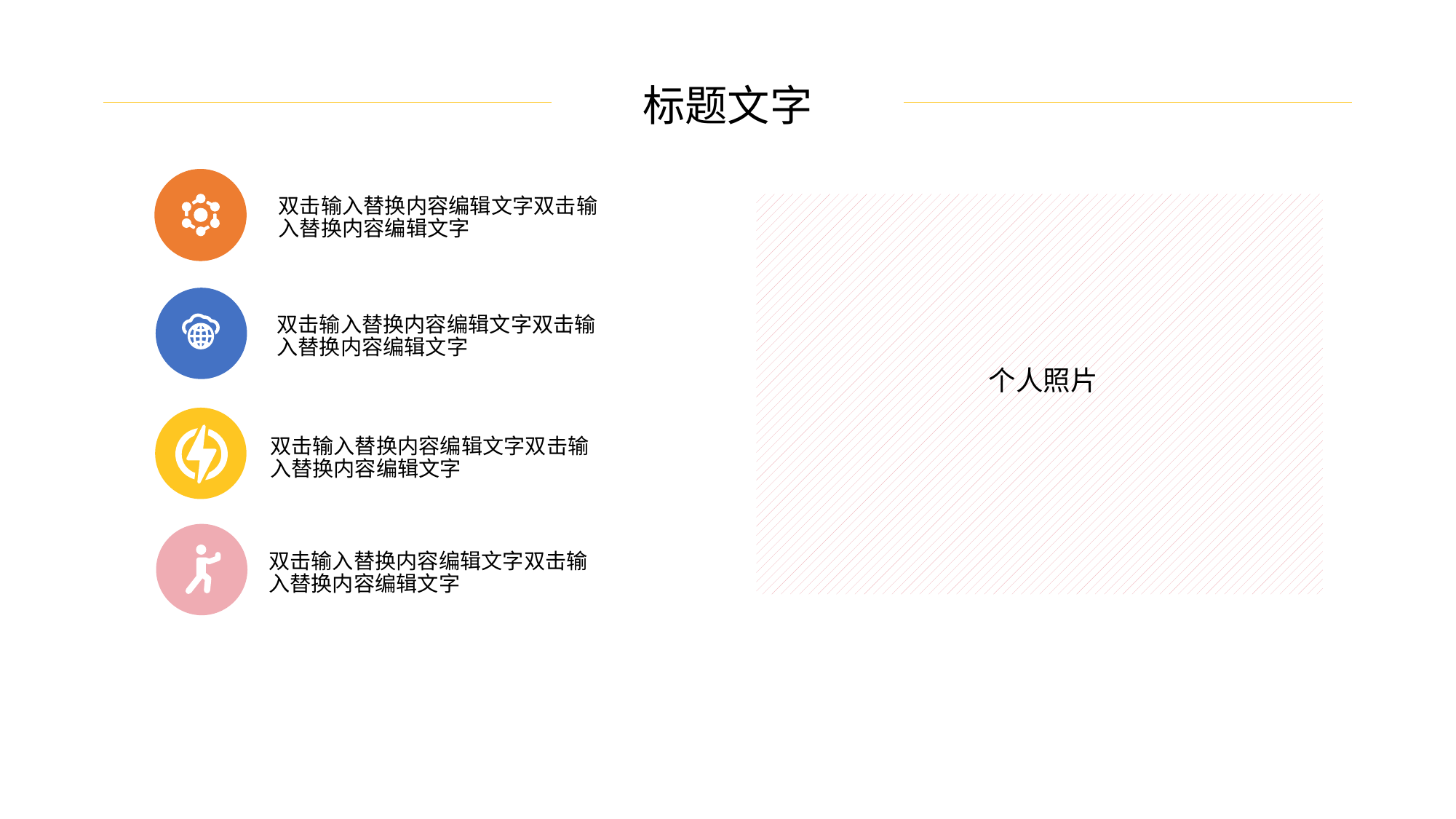

标题文字

1
双击输入替换内容编辑文字双击输入替换内容编辑文字

个人照片

双击输入替换内容编辑文字双击输入替换内容编辑文字

双击输入替换内容编辑文字双击输入替换内容编辑文字

双击输入替换内容编辑文字双击输入替换内容编辑文字